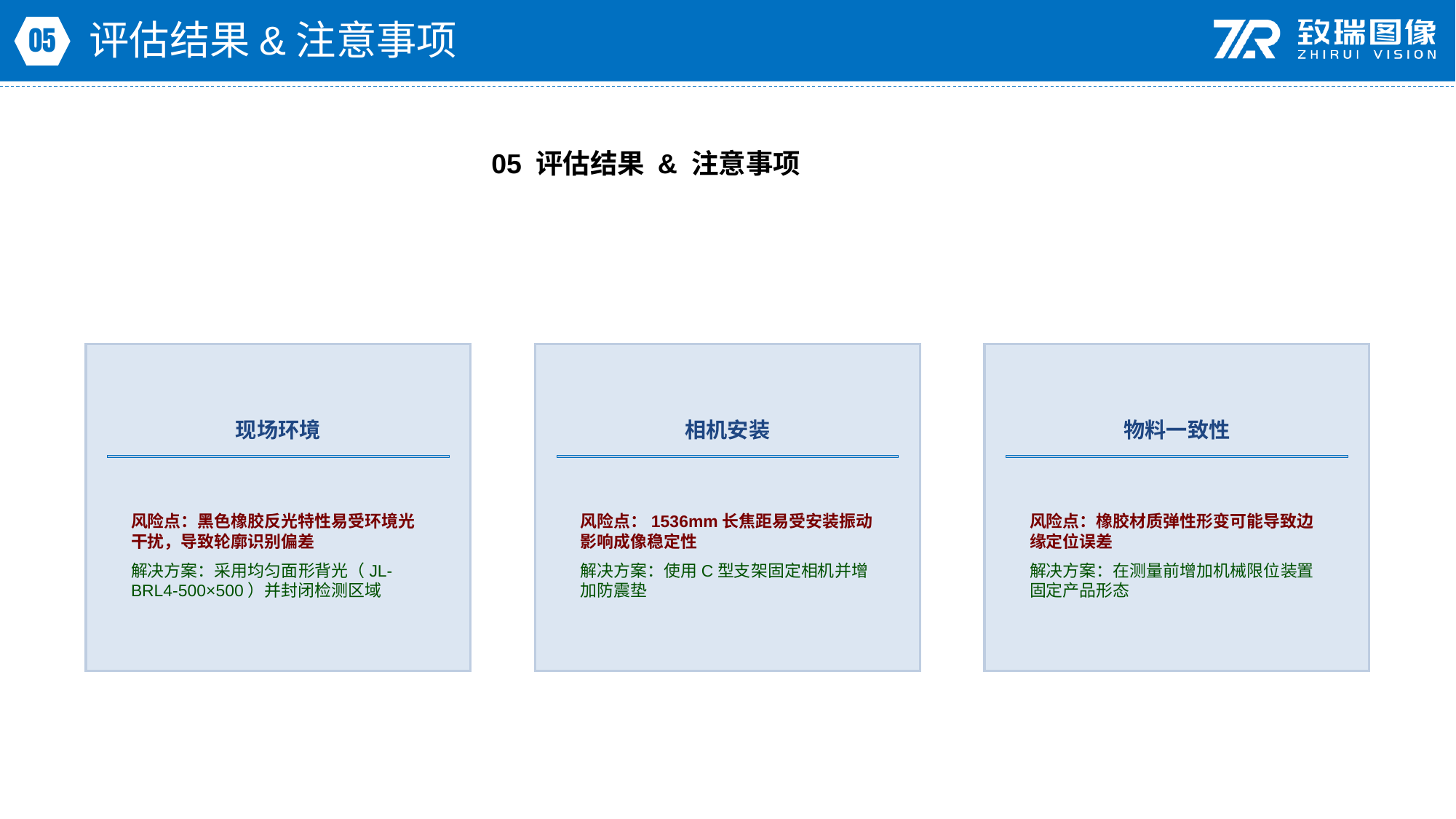

评估结果&注意事项
05

05 评估结果 & 注意事项

现场环境

相机安装

物料一致性

风险点：黑色橡胶反光特性易受环境光干扰，导致轮廓识别偏差
解决方案：采用均匀面形背光（JL-BRL4-500×500）并封闭检测区域

风险点：1536mm长焦距易受安装振动影响成像稳定性
解决方案：使用C型支架固定相机并增加防震垫

风险点：橡胶材质弹性形变可能导致边缘定位误差
解决方案：在测量前增加机械限位装置固定产品形态